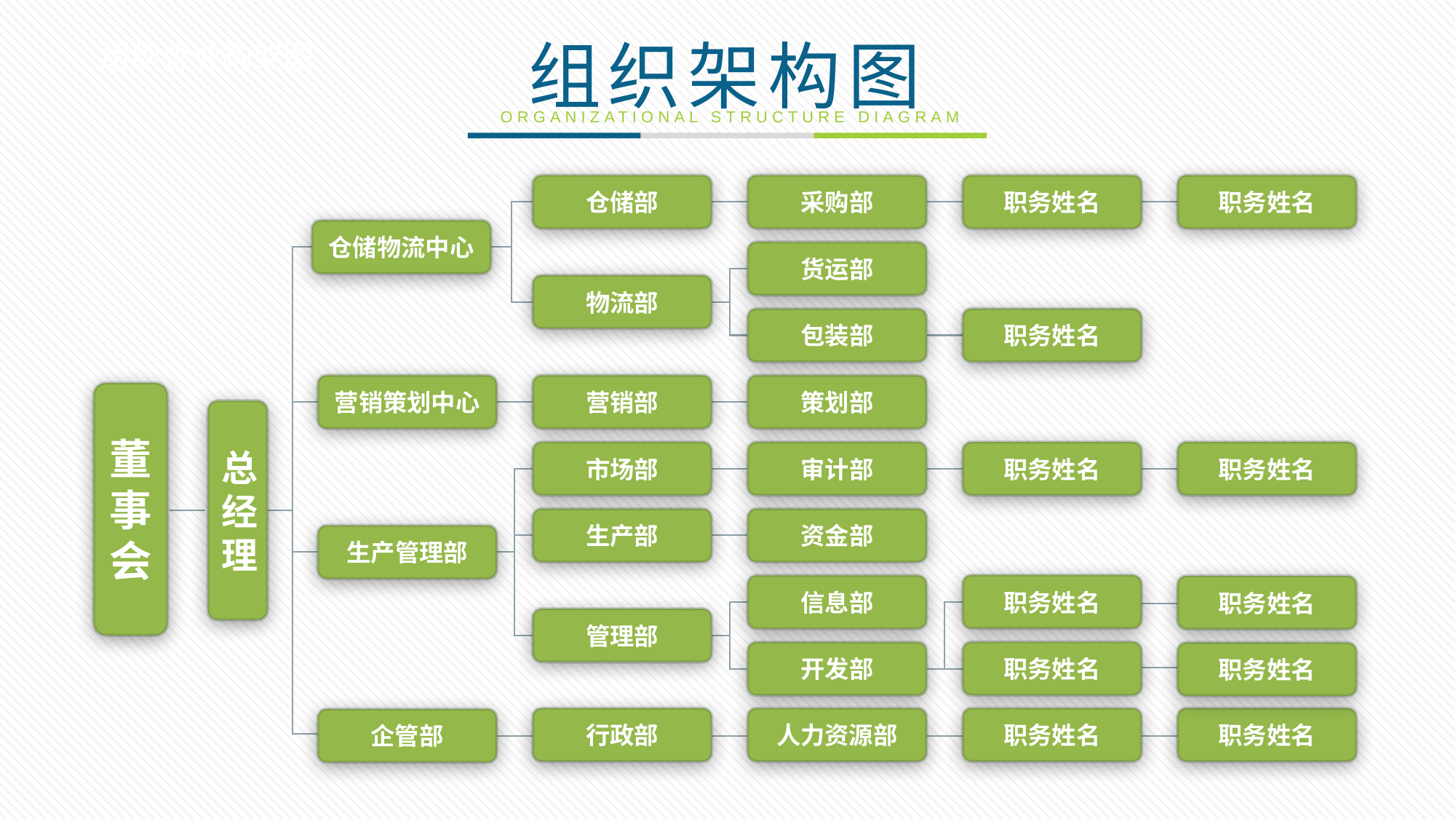

组织企业构架图
仓储部
采购部
职务姓名
职务姓名

仓储物流中心
货运部

物流部
包装部
职务姓名
营销策划中心
营销部
策划部
董
事
会
总
经
理
市场部
审计部
职务姓名
职务姓名

生产部
资金部
生产管理部
职务姓名
信息部
职务姓名

管理部
职务姓名
开发部
职务姓名

行政部
人力资源部
职务姓名
职务姓名
企管部